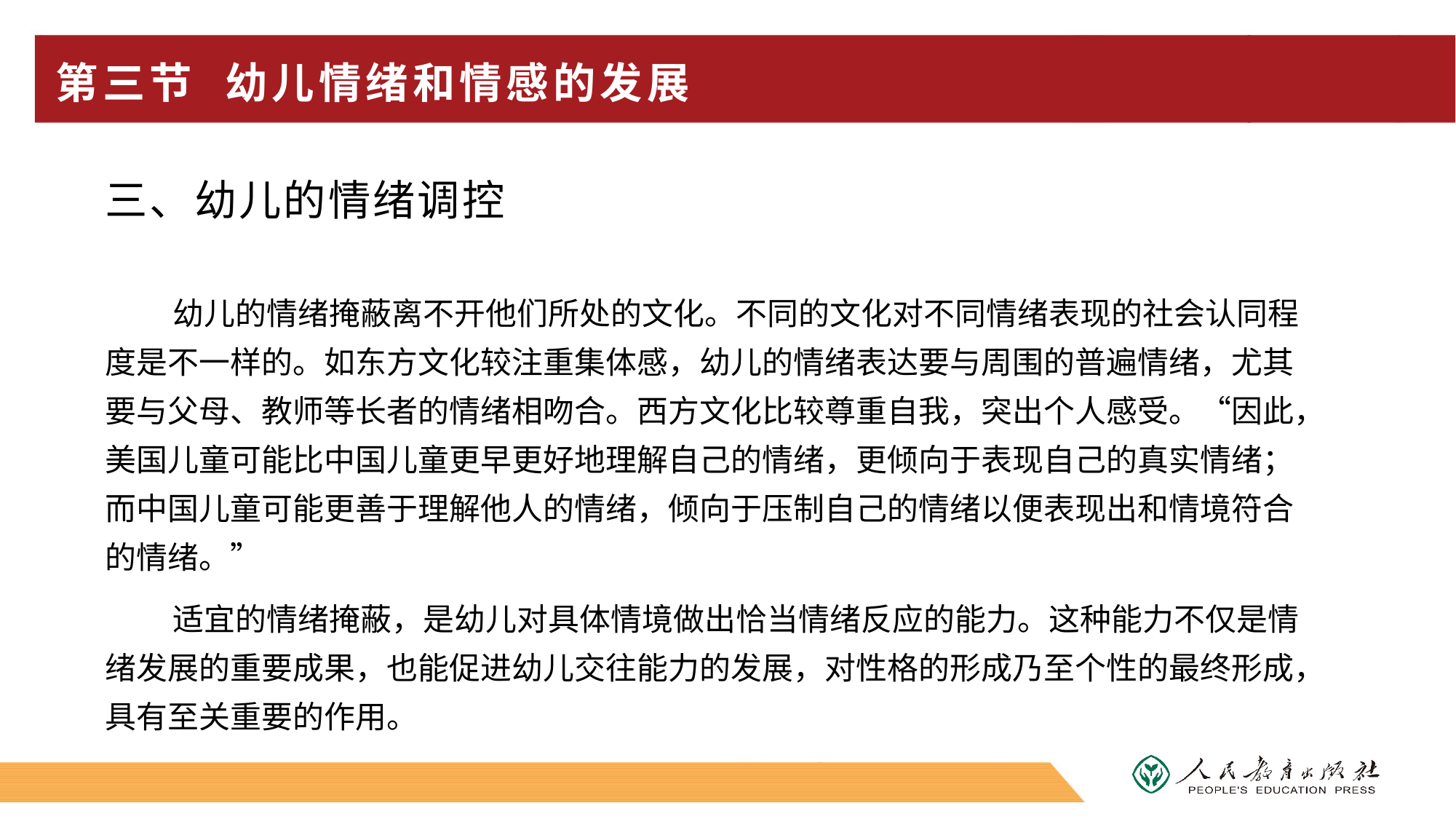

# 第三节  幼儿情绪和情感的发展
三、幼儿的情绪调控
幼儿的情绪掩蔽离不开他们所处的文化。不同的文化对不同情绪表现的社会认同程度是不一样的。如东方文化较注重集体感，幼儿的情绪表达要与周围的普遍情绪，尤其要与父母、教师等长者的情绪相吻合。西方文化比较尊重自我，突出个人感受。“因此，美国儿童可能比中国儿童更早更好地理解自己的情绪，更倾向于表现自己的真实情绪；而中国儿童可能更善于理解他人的情绪，倾向于压制自己的情绪以便表现出和情境符合的情绪。”
适宜的情绪掩蔽，是幼儿对具体情境做出恰当情绪反应的能力。这种能力不仅是情绪发展的重要成果，也能促进幼儿交往能力的发展，对性格的形成乃至个性的最终形成，具有至关重要的作用。